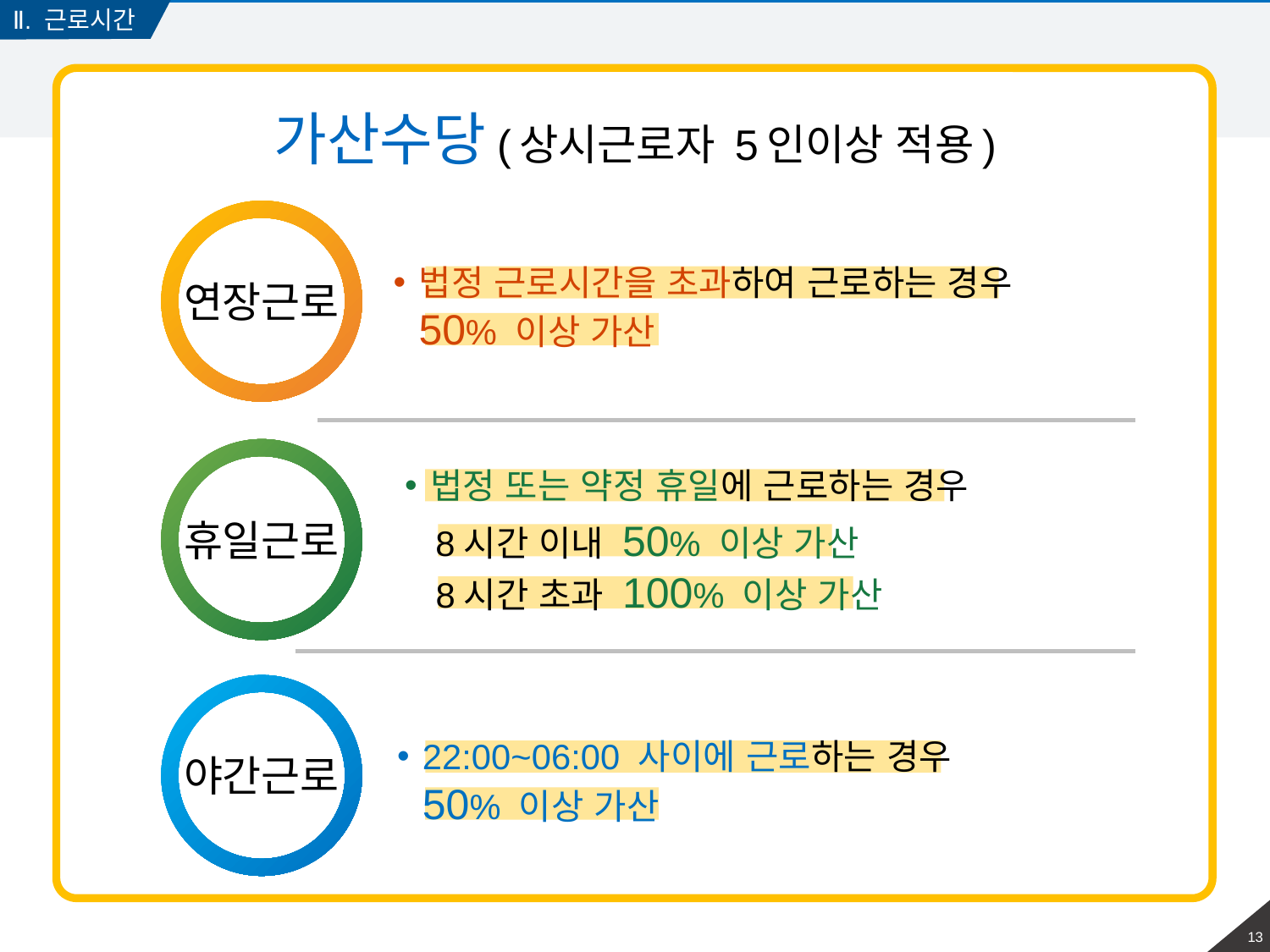

Ⅱ. 근로시간

# 가산수당(상시근로자 5인이상 적용)

법정 근로시간을 초과하여 근로하는 경우
50% 이상 가산

연장근로

법정 또는 약정 휴일에 근로하는 경우

휴일근로
 8시간 이내 50% 이상 가산

 8시간 초과 100% 이상 가산

22:00~06:00 사이에 근로하는 경우
50% 이상 가산

야간근로

13